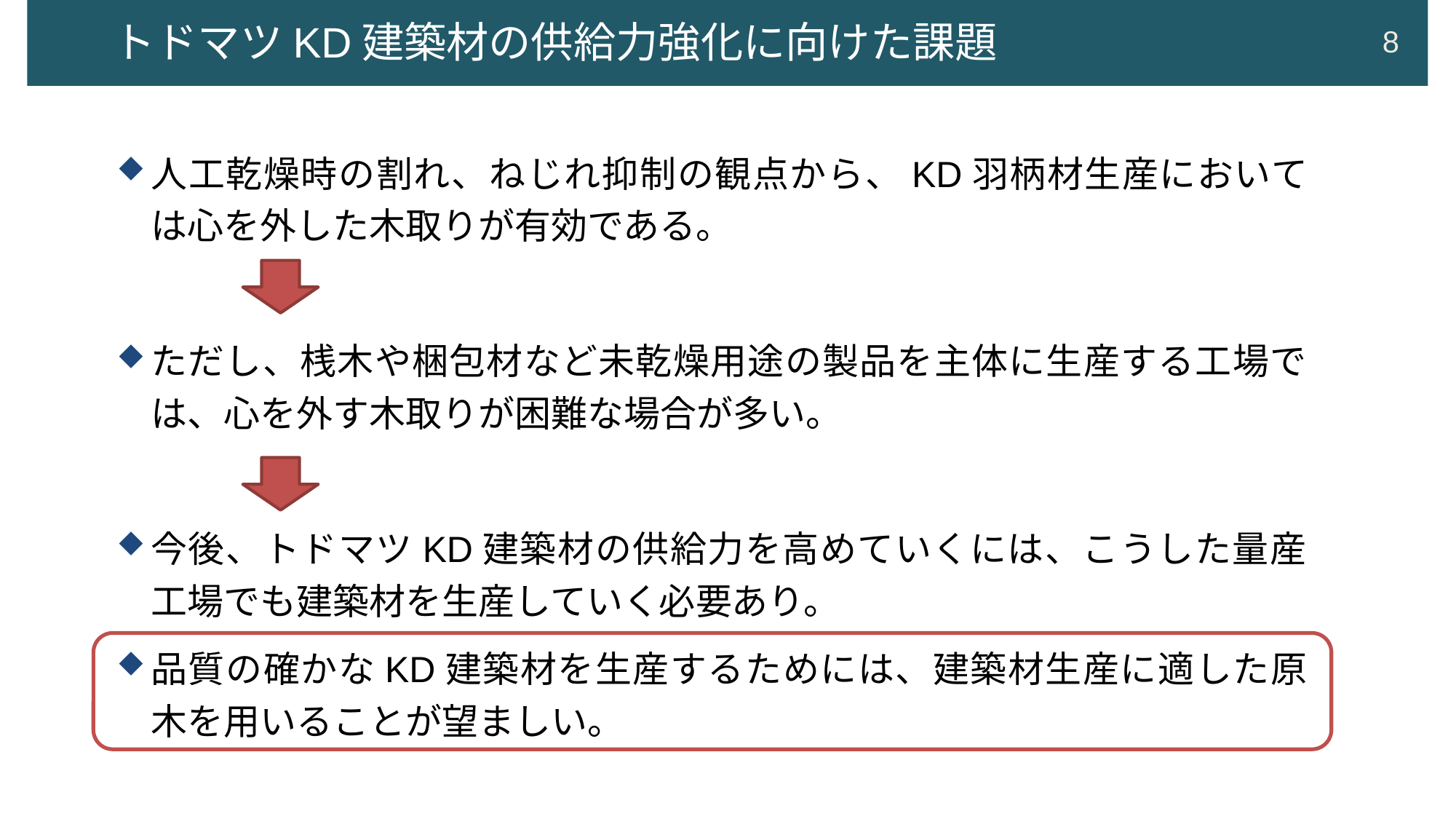

トドマツKD建築材の供給力強化に向けた課題
8
人工乾燥時の割れ、ねじれ抑制の観点から、KD羽柄材生産においては心を外した木取りが有効である。

ただし、桟木や梱包材など未乾燥用途の製品を主体に生産する工場では、心を外す木取りが困難な場合が多い。

今後、トドマツKD建築材の供給力を高めていくには、こうした量産工場でも建築材を生産していく必要あり。
品質の確かなKD建築材を生産するためには、建築材生産に適した原木を用いることが望ましい。